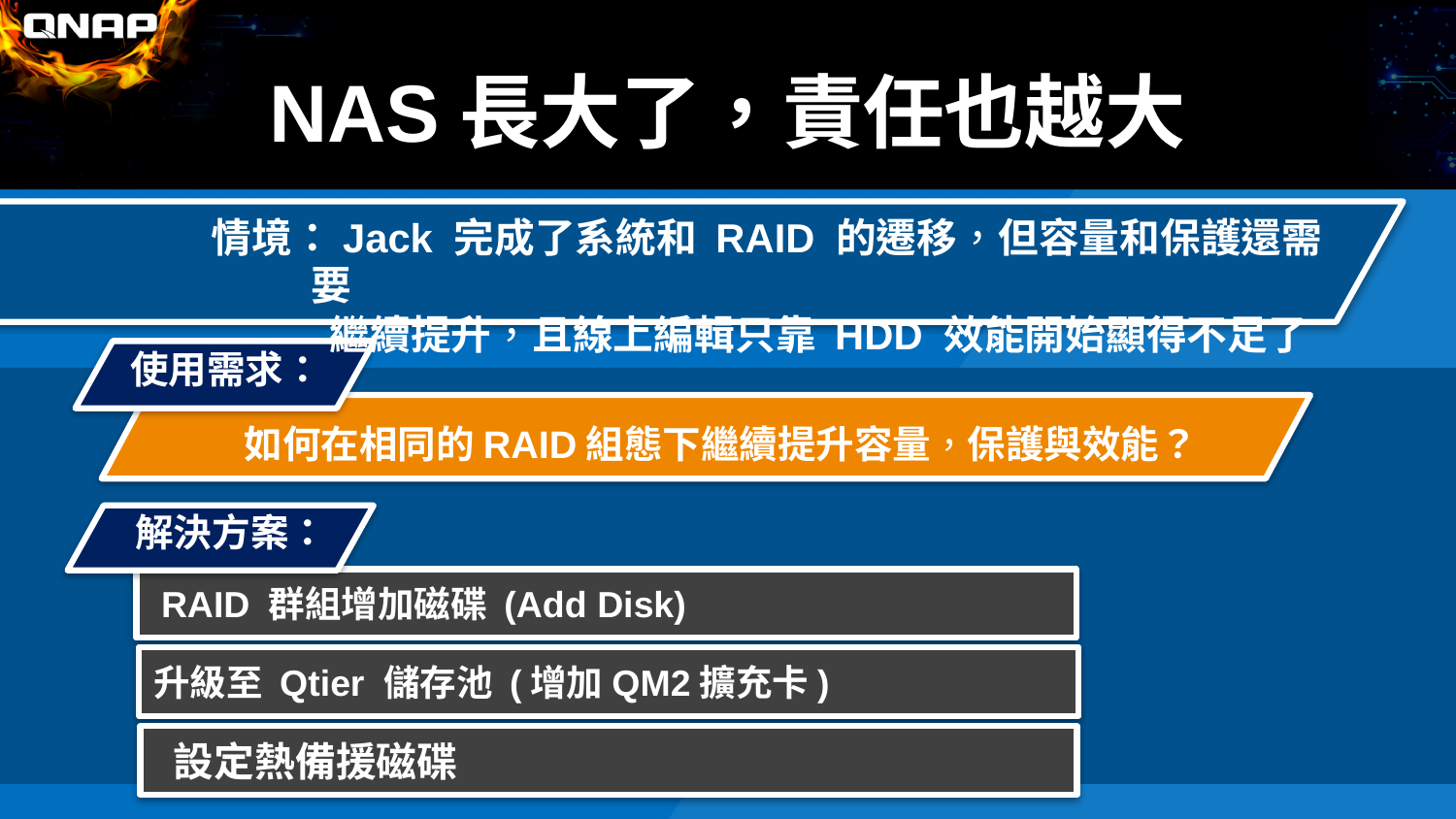

# NAS長大了，責任也越大

情境：Jack 完成了系統和 RAID 的遷移，但容量和保護還需要
  繼續提升，且線上編輯只靠 HDD 效能開始顯得不足了

使用需求：

如何在相同的RAID組態下繼續提升容量，保護與效能？

解決方案：
 RAID 群組增加磁碟 (Add Disk)
升級至 Qtier 儲存池 (增加QM2擴充卡)
 設定熱備援磁碟